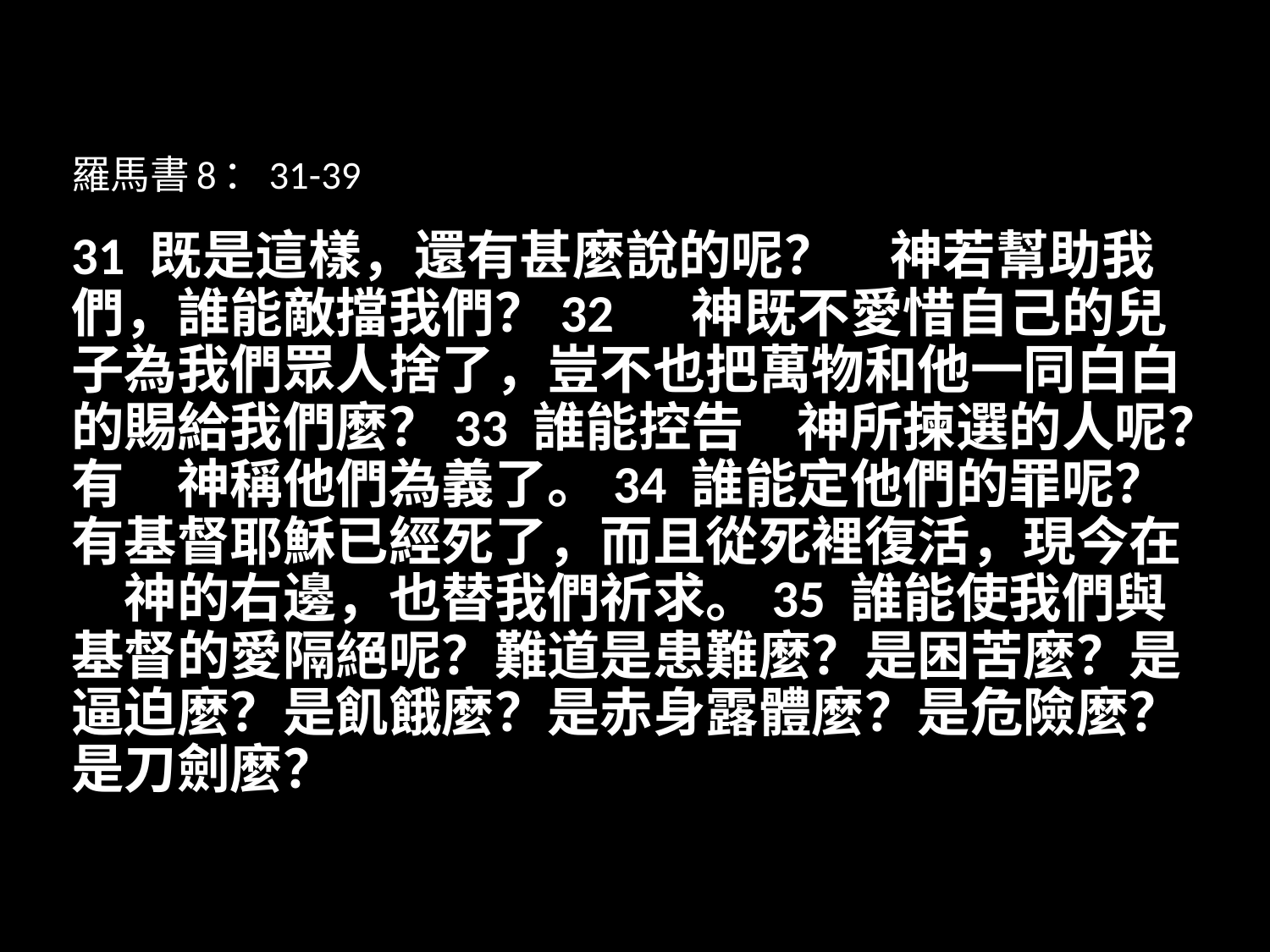

# 羅馬書8：31-39
31 既是這樣，還有甚麼說的呢？　神若幫助我們，誰能敵擋我們？32 　神既不愛惜自己的兒子為我們眾人捨了，豈不也把萬物和他一同白白的賜給我們麼？33 誰能控告　神所揀選的人呢？有　神稱他們為義了。34 誰能定他們的罪呢？有基督耶穌已經死了，而且從死裡復活，現今在　神的右邊，也替我們祈求。35 誰能使我們與基督的愛隔絕呢？難道是患難麼？是困苦麼？是逼迫麼？是飢餓麼？是赤身露體麼？是危險麼？是刀劍麼？